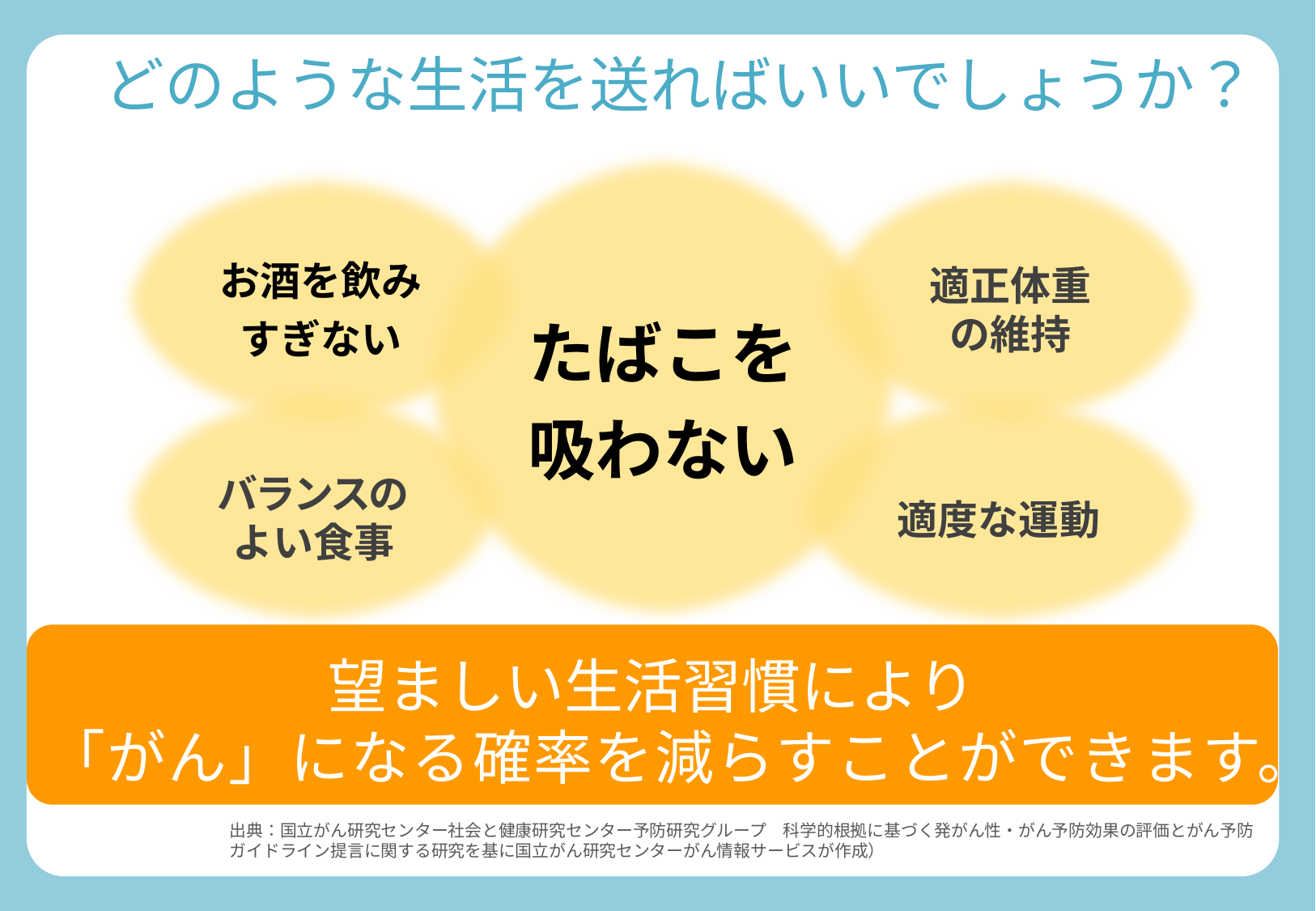

どのような生活を送ればいいでしょうか？
たばこを吸わない
お酒を飲み
すぎない
適正体重
の維持
バランスの
よい食事
適度な運動
望ましい生活習慣により
「がん」になる確率を減らすことができます。
出典：国立がん研究センター社会と健康研究センター予防研究グループ　科学的根拠に基づく発がん性・がん予防効果の評価とがん予防ガイドライン提言に関する研究を基に国立がん研究センターがん情報サービスが作成）